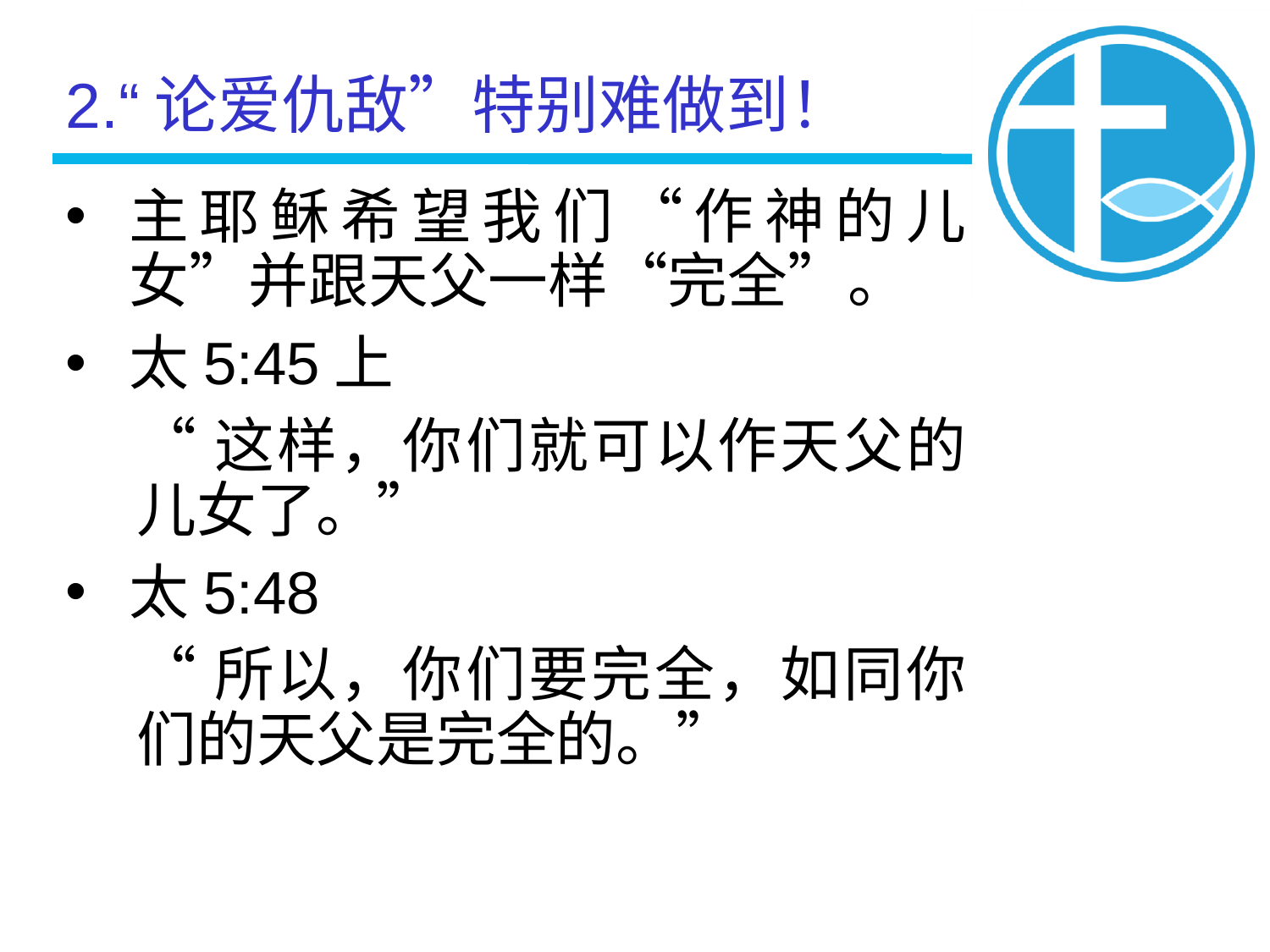

2.“论爱仇敌”特别难做到！
主耶稣希望我们“作神的儿女”并跟天父一样“完全”。
太5:45上
“这样，你们就可以作天父的儿女了。”
太5:48
“所以，你们要完全，如同你们的天父是完全的。”